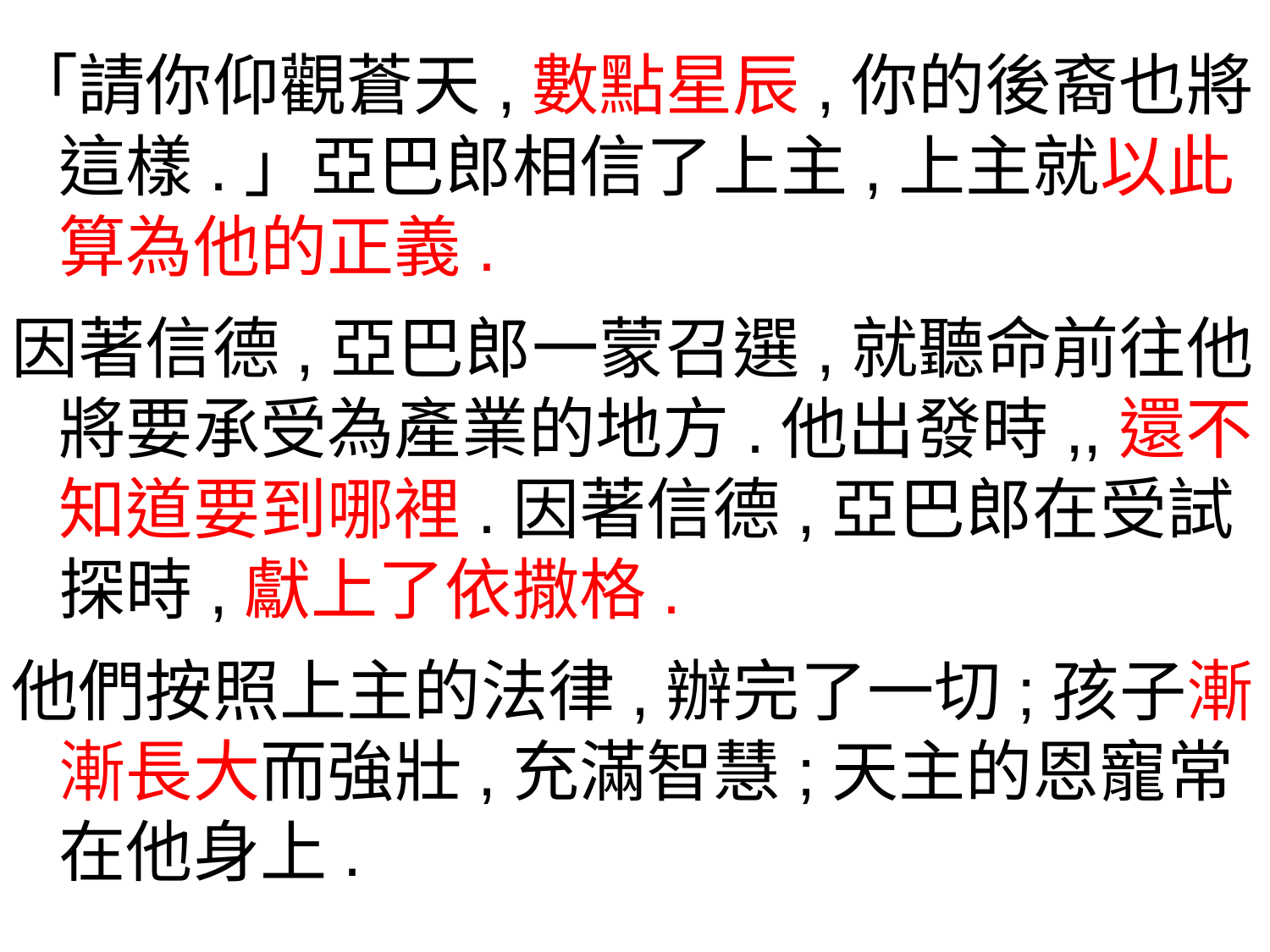

「請你仰觀蒼天,數點星辰,你的後裔也將這樣.」亞巴郎相信了上主,上主就以此算為他的正義.
因著信德,亞巴郎一蒙召選,就聽命前往他將要承受為產業的地方.他出發時,,還不知道要到哪裡.因著信德,亞巴郎在受試探時,獻上了依撒格.
他們按照上主的法律,辦完了一切;孩子漸漸長大而強壯,充滿智慧;天主的恩寵常在他身上.